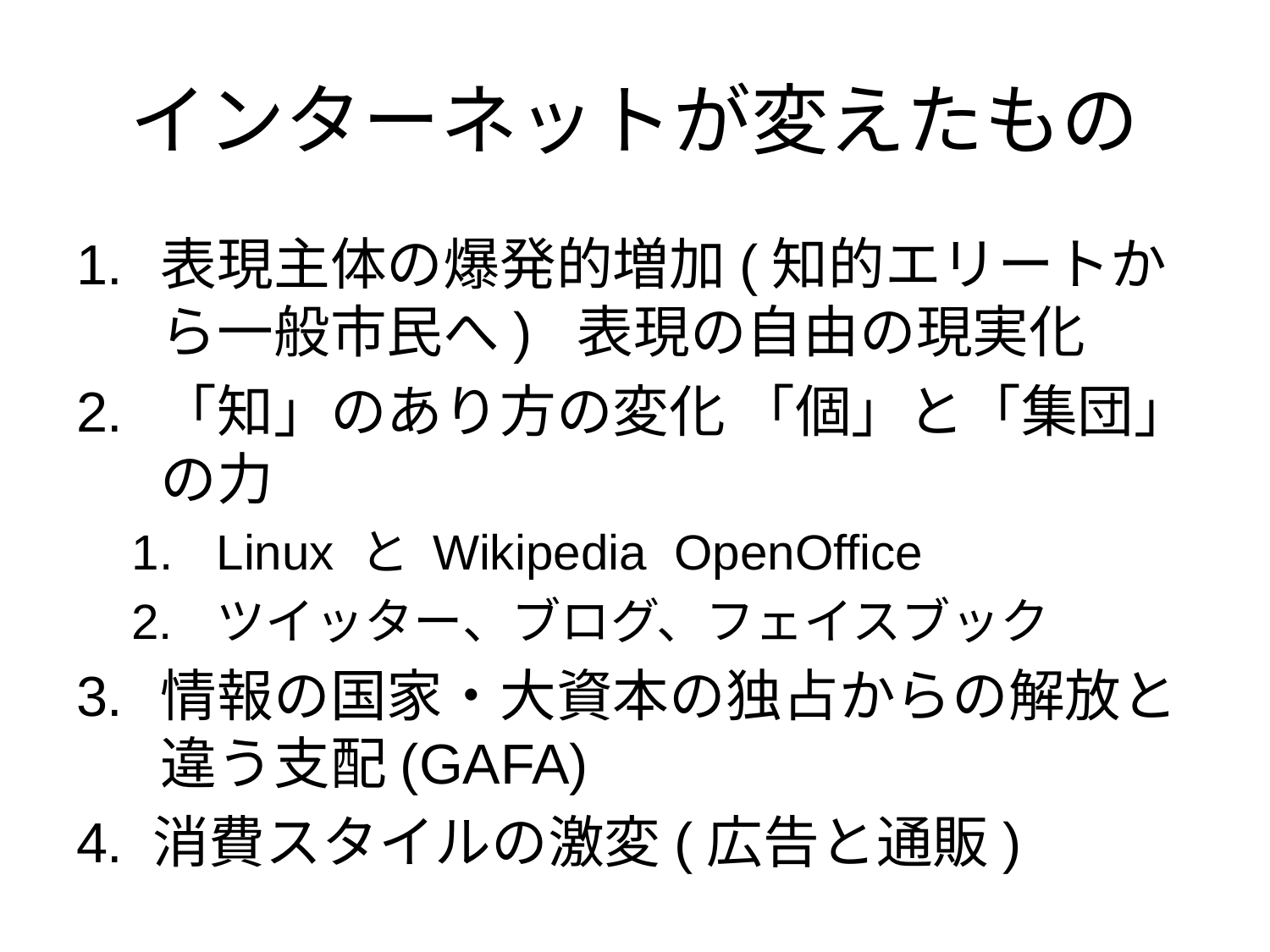

# インターネットが変えたもの
表現主体の爆発的増加(知的エリートから一般市民へ)  表現の自由の現実化
「知」のあり方の変化 「個」と「集団」の力
Linux と Wikipedia  OpenOffice
ツイッター、ブログ、フェイスブック
情報の国家・大資本の独占からの解放と違う支配(GAFA)
4. 消費スタイルの激変(広告と通販)